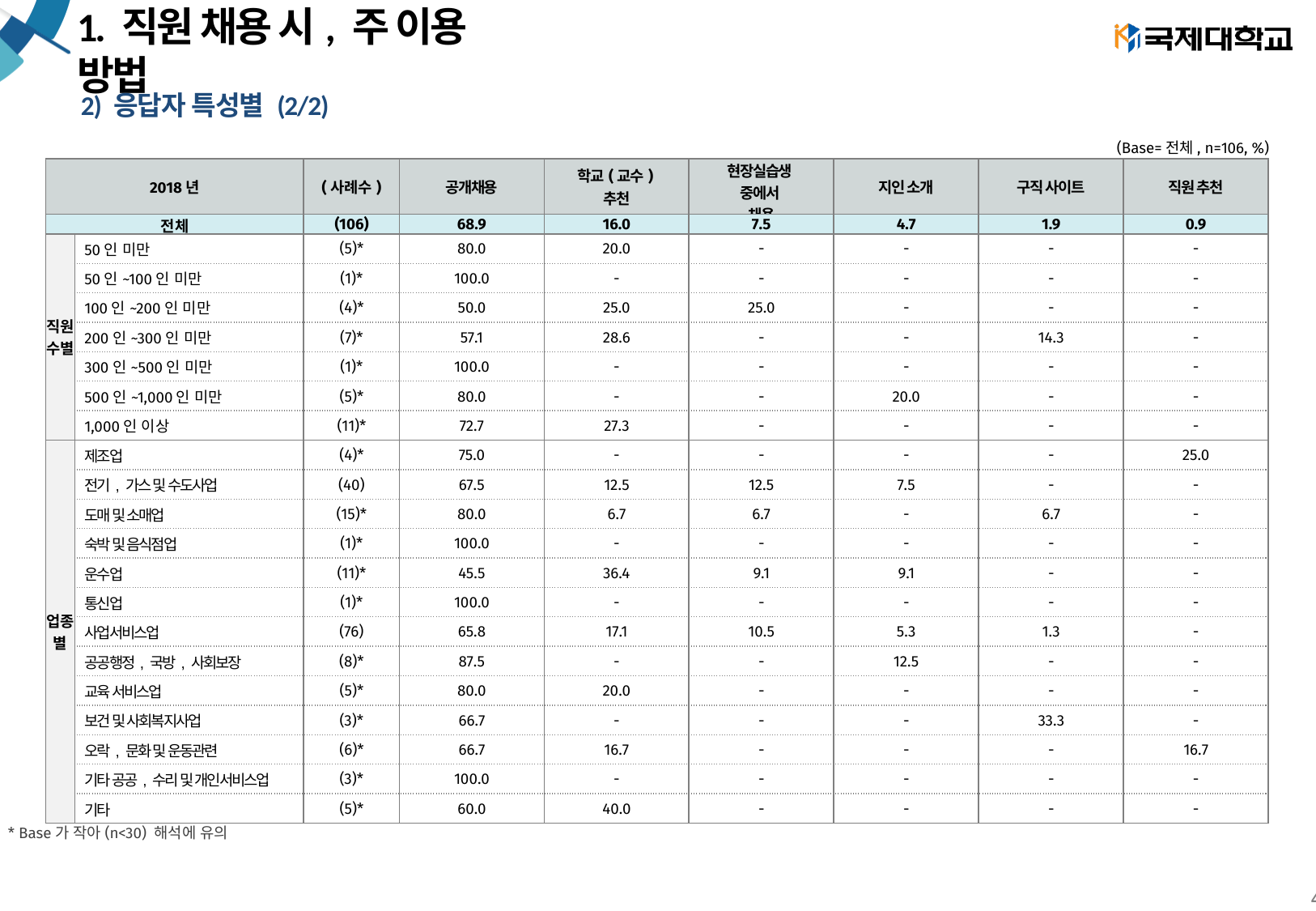

# 1. 직원 채용 시, 주 이용 방법
2) 응답자 특성별 (2/2)
(Base=전체, n=106, %)
| 2018년 |  | (사례수) | 공개채용 | 학교(교수) 추천 | 현장실습생 중에서 채용 | 지인 소개 | 구직 사이트 | 직원 추천 |
| --- | --- | --- | --- | --- | --- | --- | --- | --- |
| 전체 |  | (106) | 68.9 | 16.0 | 7.5 | 4.7 | 1.9 | 0.9 |
| 직원수별 | 50인 미만 | (5)\* | 80.0 | 20.0 | - | - | - | - |
|  | 50인~100인 미만 | (1)\* | 100.0 | - | - | - | - | - |
|  | 100인~200인 미만 | (4)\* | 50.0 | 25.0 | 25.0 | - | - | - |
|  | 200인~300인 미만 | (7)\* | 57.1 | 28.6 | - | - | 14.3 | - |
|  | 300인~500인 미만 | (1)\* | 100.0 | - | - | - | - | - |
|  | 500인~1,000인 미만 | (5)\* | 80.0 | - | - | 20.0 | - | - |
|  | 1,000인 이상 | (11)\* | 72.7 | 27.3 | - | - | - | - |
| 업종별 | 제조업 | (4)\* | 75.0 | - | - | - | - | 25.0 |
|  | 전기, 가스 및 수도사업 | (40) | 67.5 | 12.5 | 12.5 | 7.5 | - | - |
|  | 도매 및 소매업 | (15)\* | 80.0 | 6.7 | 6.7 | - | 6.7 | - |
|  | 숙박 및 음식점업 | (1)\* | 100.0 | - | - | - | - | - |
|  | 운수업 | (11)\* | 45.5 | 36.4 | 9.1 | 9.1 | - | - |
|  | 통신업 | (1)\* | 100.0 | - | - | - | - | - |
|  | 사업서비스업 | (76) | 65.8 | 17.1 | 10.5 | 5.3 | 1.3 | - |
|  | 공공행정, 국방, 사회보장 | (8)\* | 87.5 | - | - | 12.5 | - | - |
|  | 교육 서비스업 | (5)\* | 80.0 | 20.0 | - | - | - | - |
|  | 보건 및 사회복지사업 | (3)\* | 66.7 | - | - | - | 33.3 | - |
|  | 오락, 문화 및 운동관련 | (6)\* | 66.7 | 16.7 | - | - | - | 16.7 |
|  | 기타 공공, 수리 및 개인서비스업 | (3)\* | 100.0 | - | - | - | - | - |
|  | 기타 | (5)\* | 60.0 | 40.0 | - | - | - | - |
* Base가 작아(n<30) 해석에 유의